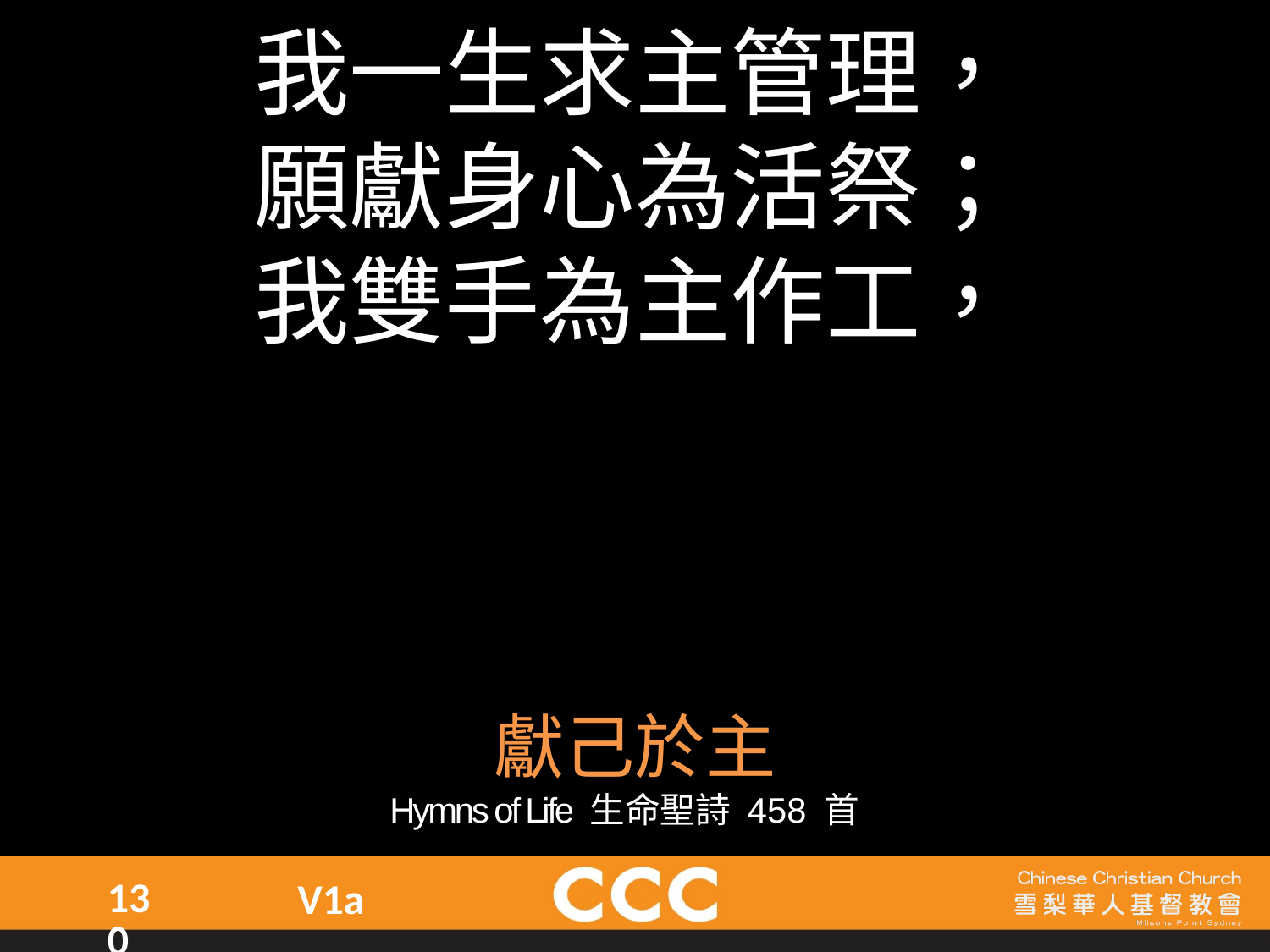

我一生求主管理，
願獻身心為活祭；
我雙手為主作工，
獻己於主
Hymns of Life 生命聖詩 458 首
130
V1a